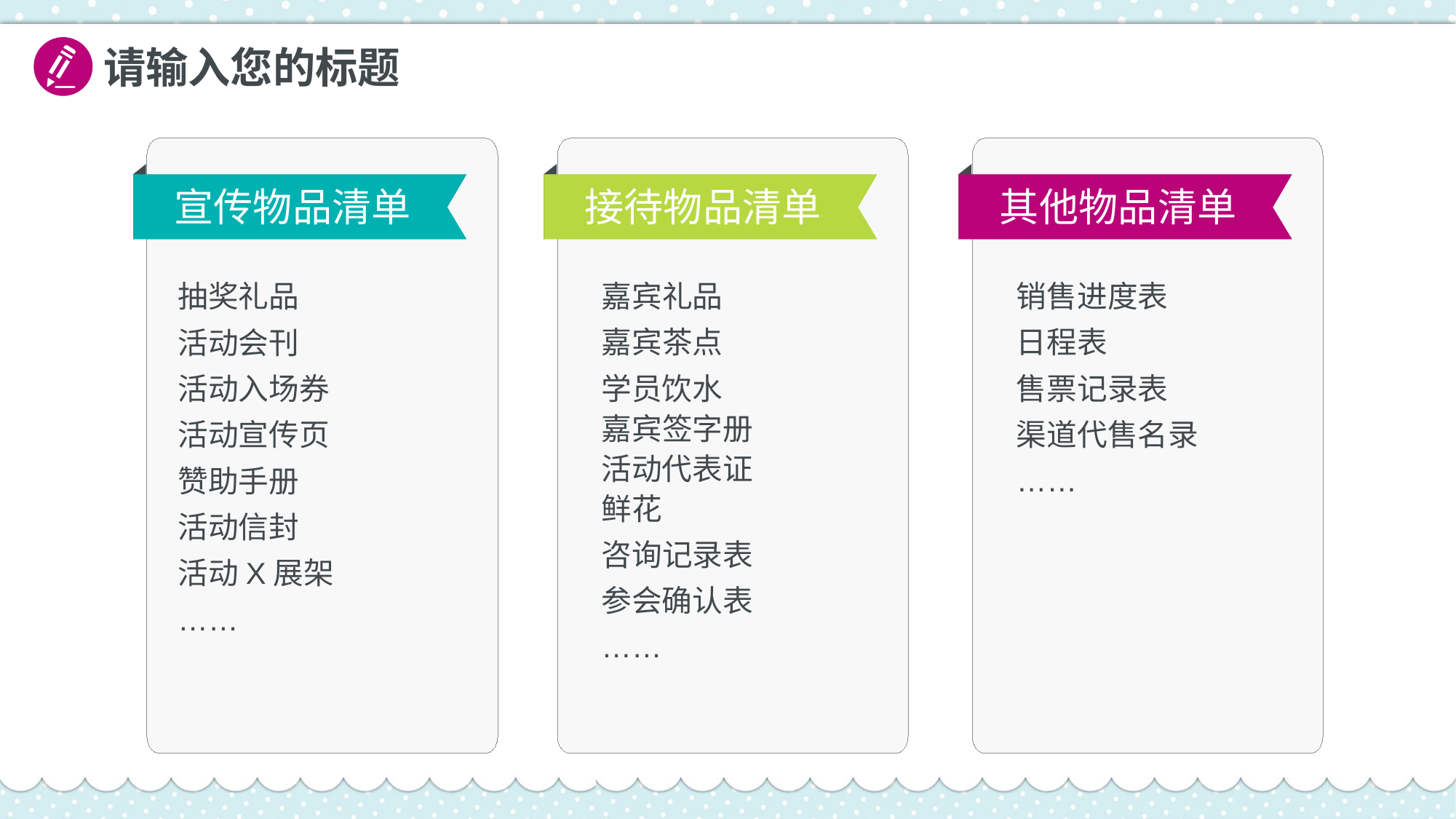

请输入您的标题

宣传物品清单
接待物品清单
其他物品清单
嘉宾礼品
嘉宾茶点
学员饮水
嘉宾签字册
活动代表证
鲜花
咨询记录表
参会确认表
……
销售进度表
日程表
售票记录表
渠道代售名录
……
抽奖礼品
活动会刊
活动入场券
活动宣传页
赞助手册
活动信封
活动X展架
……